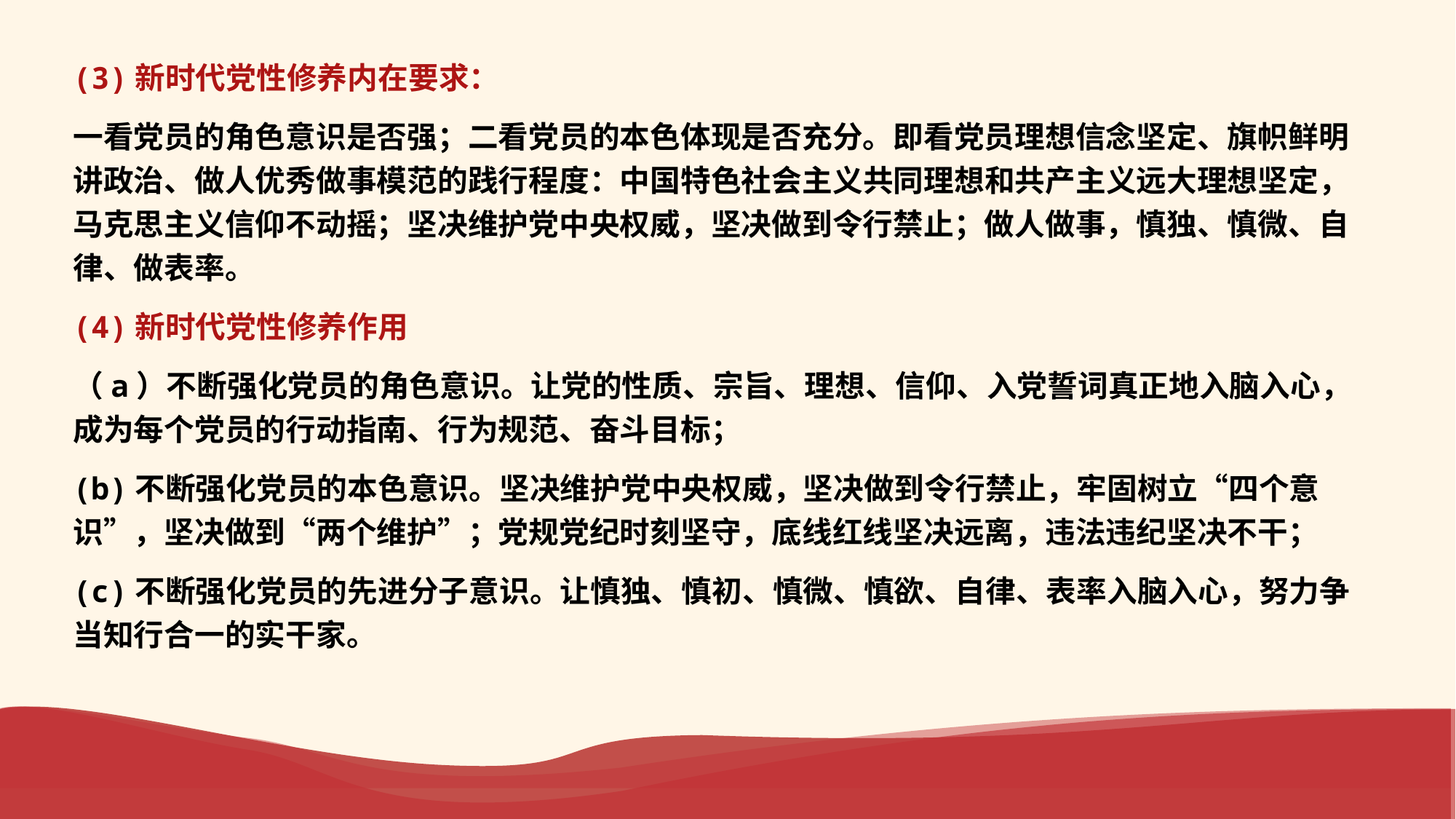

(3)新时代党性修养内在要求：
一看党员的角色意识是否强；二看党员的本色体现是否充分。即看党员理想信念坚定、旗帜鲜明讲政治、做人优秀做事模范的践行程度：中国特色社会主义共同理想和共产主义远大理想坚定，马克思主义信仰不动摇；坚决维护党中央权威，坚决做到令行禁止；做人做事，慎独、慎微、自律、做表率。
(4)新时代党性修养作用
（a）不断强化党员的角色意识。让党的性质、宗旨、理想、信仰、入党誓词真正地入脑入心，成为每个党员的行动指南、行为规范、奋斗目标；
(b)不断强化党员的本色意识。坚决维护党中央权威，坚决做到令行禁止，牢固树立“四个意识”，坚决做到“两个维护”；党规党纪时刻坚守，底线红线坚决远离，违法违纪坚决不干；
(c)不断强化党员的先进分子意识。让慎独、慎初、慎微、慎欲、自律、表率入脑入心，努力争当知行合一的实干家。